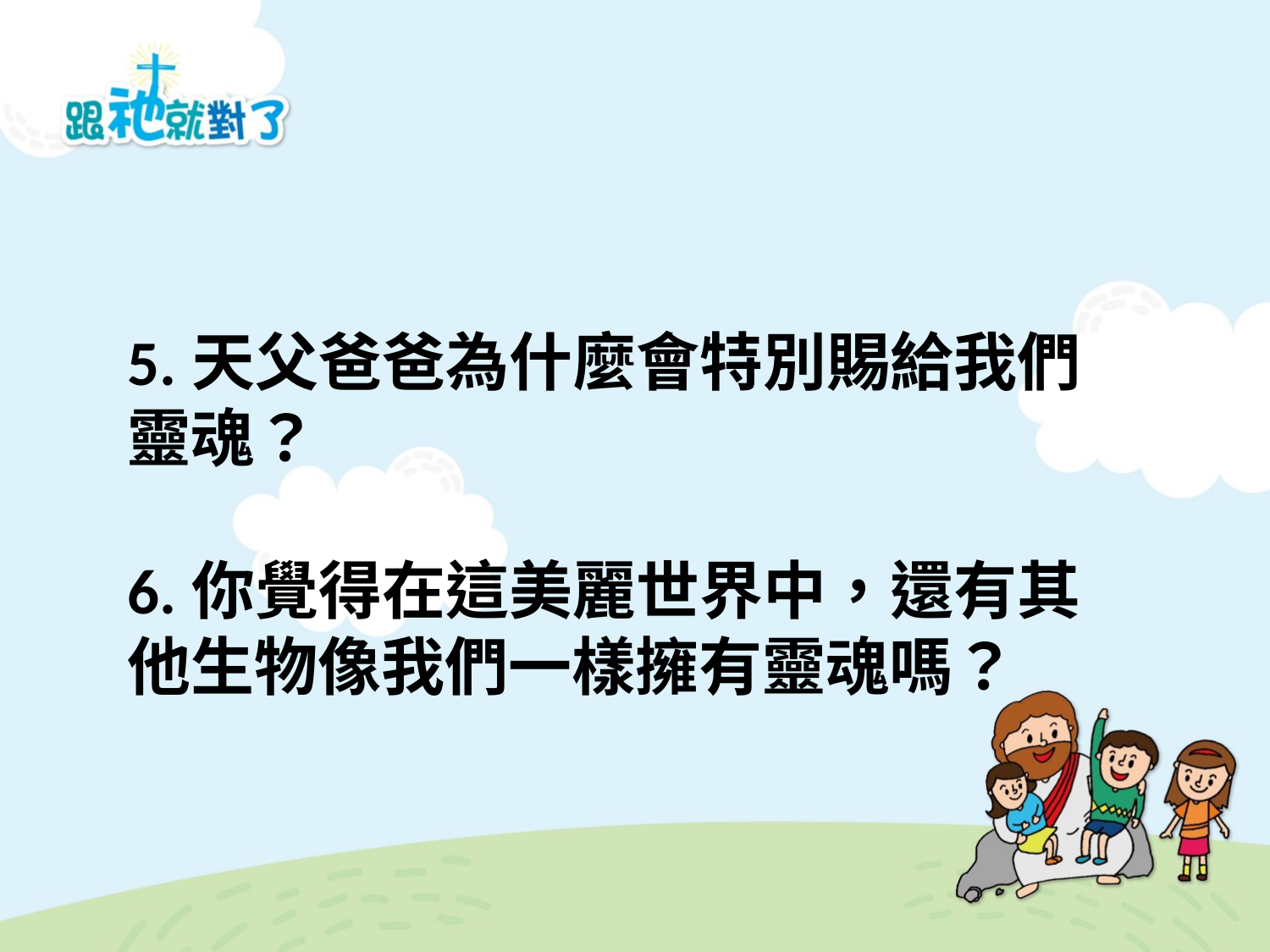

5.天父爸爸為什麼會特別賜給我們靈魂？

6.你覺得在這美麗世界中，還有其他生物像我們一樣擁有靈魂嗎？